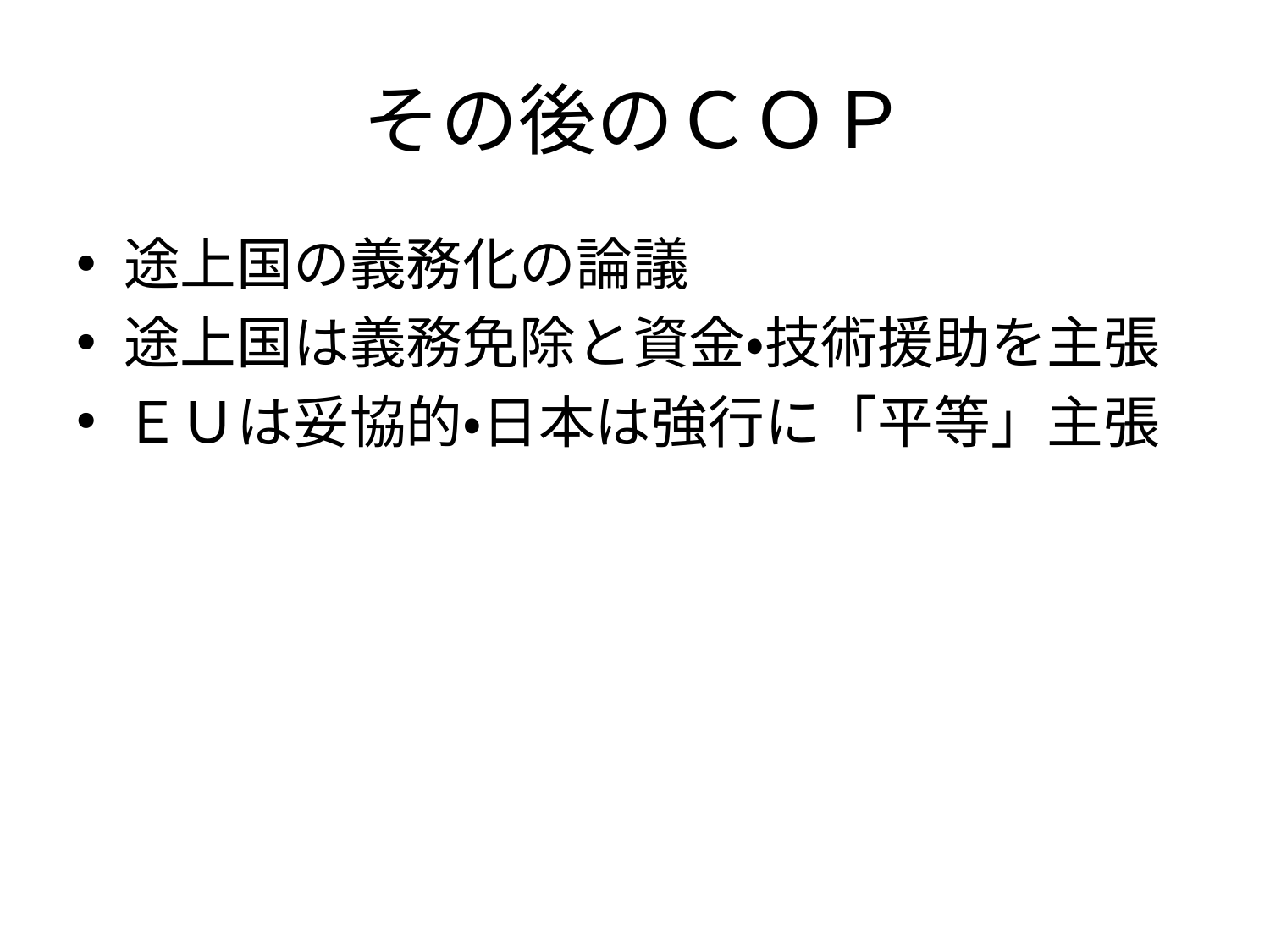

# その後のＣＯＰ
途上国の義務化の論議
途上国は義務免除と資金・技術援助を主張
ＥＵは妥協的・日本は強行に「平等」主張